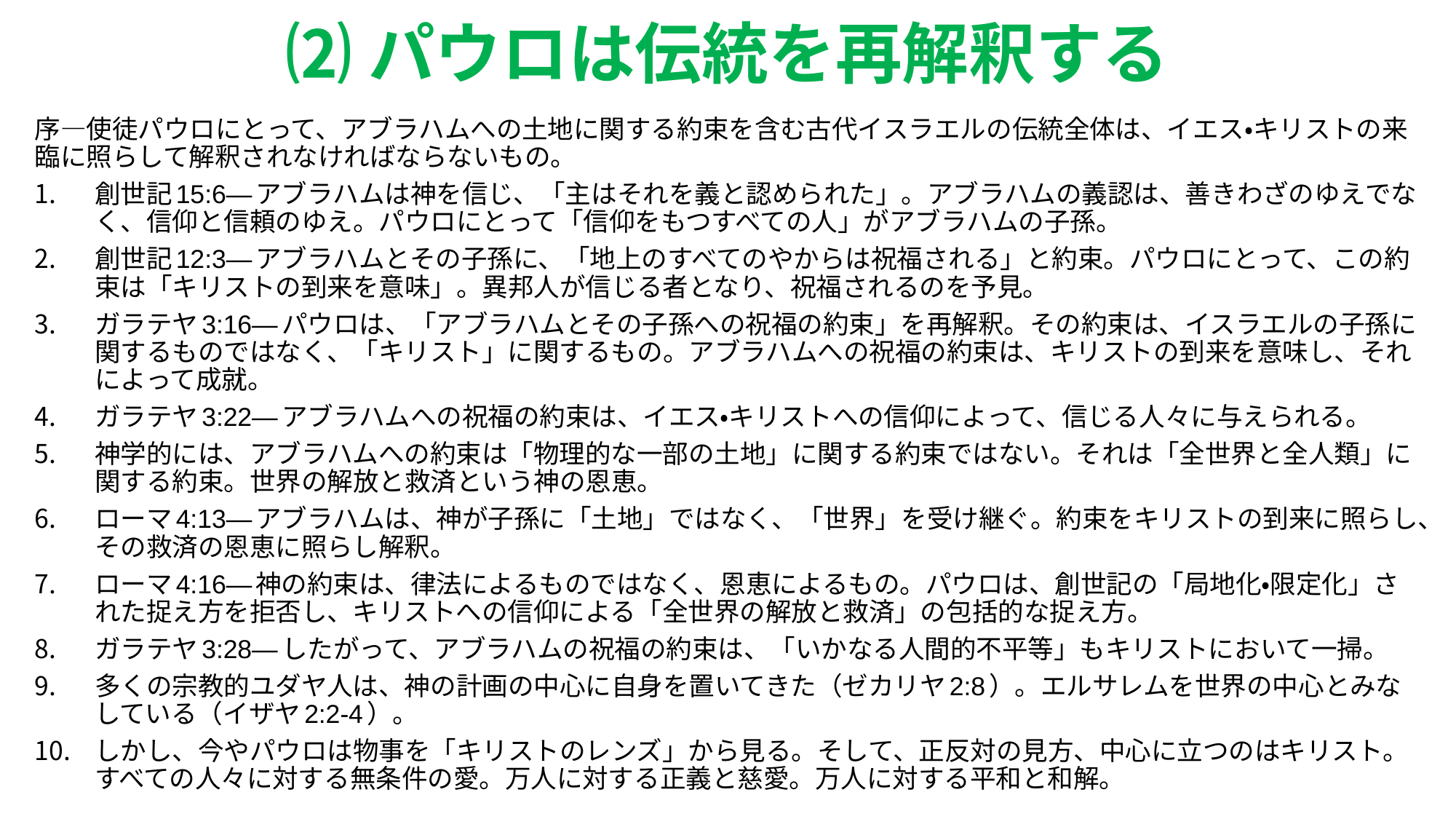

# ⑵パウロは伝統を再解釈する
序―使徒パウロにとって、アブラハムへの土地に関する約束を含む古代イスラエルの伝統全体は、イエス・キリストの来臨に照らして解釈されなければならないもの。
創世記15:6―アブラハムは神を信じ、「主はそれを義と認められた」。アブラハムの義認は、善きわざのゆえでなく、信仰と信頼のゆえ。パウロにとって「信仰をもつすべての人」がアブラハムの子孫。
創世記12:3―アブラハムとその子孫に、「地上のすべてのやからは祝福される」と約束。パウロにとって、この約束は「キリストの到来を意味」。異邦人が信じる者となり、祝福されるのを予見。
ガラテヤ3:16―パウロは、「アブラハムとその子孫への祝福の約束」を再解釈。その約束は、イスラエルの子孫に関するものではなく、「キリスト」に関するもの。アブラハムへの祝福の約束は、キリストの到来を意味し、それによって成就。
ガラテヤ3:22―アブラハムへの祝福の約束は、イエス・キリストへの信仰によって、信じる人々に与えられる。
神学的には、アブラハムへの約束は「物理的な一部の土地」に関する約束ではない。それは「全世界と全人類」に関する約束。世界の解放と救済という神の恩恵。
ローマ4:13―アブラハムは、神が子孫に「土地」ではなく、「世界」を受け継ぐ。約束をキリストの到来に照らし、その救済の恩恵に照らし解釈。
ローマ4:16―神の約束は、律法によるものではなく、恩恵によるもの。パウロは、創世記の「局地化・限定化」された捉え方を拒否し、キリストへの信仰による「全世界の解放と救済」の包括的な捉え方。
ガラテヤ3:28―したがって、アブラハムの祝福の約束は、「いかなる人間的不平等」もキリストにおいて一掃。
多くの宗教的ユダヤ人は、神の計画の中心に自身を置いてきた（ゼカリヤ2:8）。エルサレムを世界の中心とみなしている（イザヤ2:2-4）。
しかし、今やパウロは物事を「キリストのレンズ」から見る。そして、正反対の見方、中心に立つのはキリスト。すべての人々に対する無条件の愛。万人に対する正義と慈愛。万人に対する平和と和解。